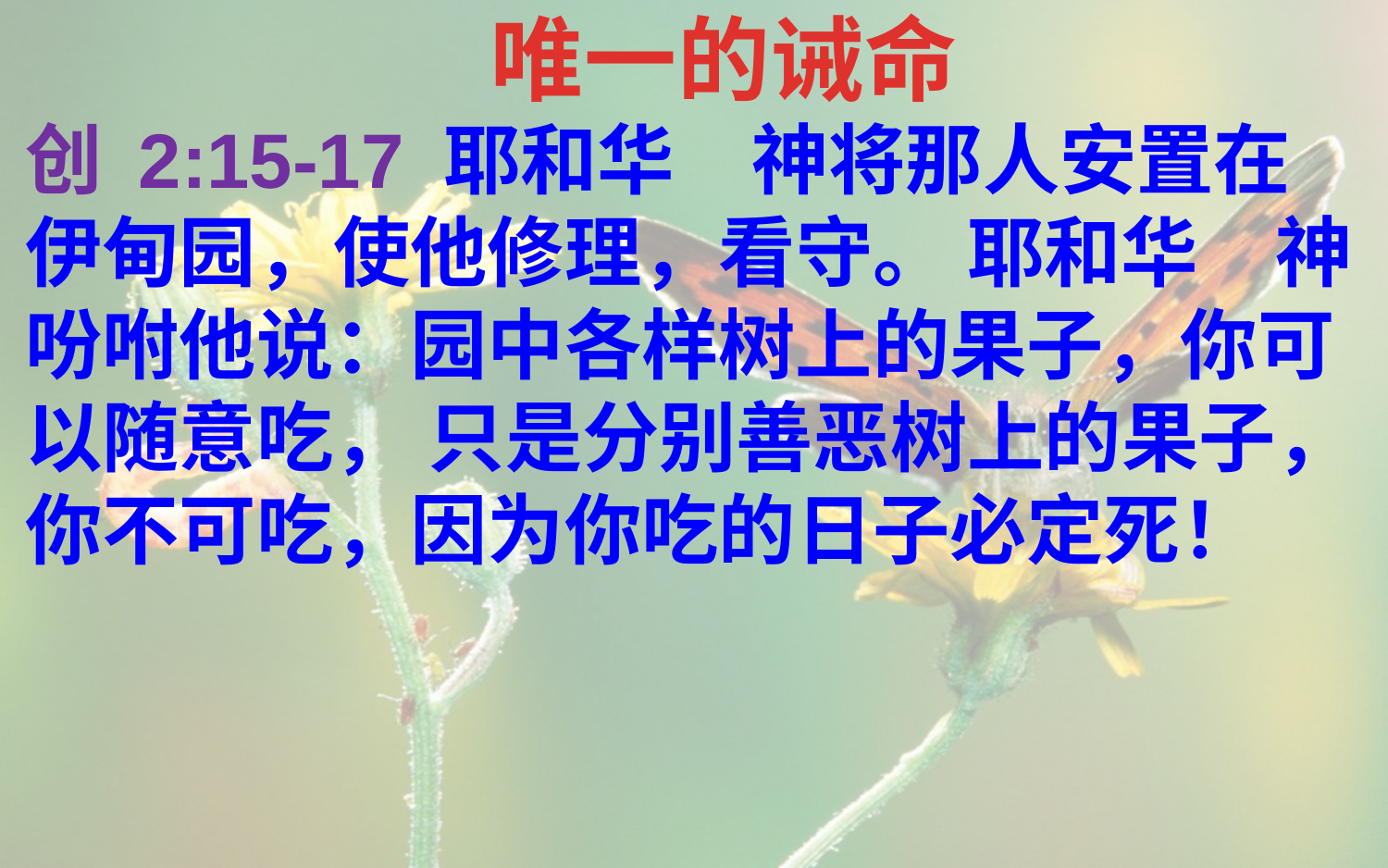

唯一的诫命
创 2:15-17 耶和华　神将那人安置在伊甸园，使他修理，看守。 耶和华　神吩咐他说：园中各样树上的果子，你可以随意吃， 只是分别善恶树上的果子，你不可吃，因为你吃的日子必定死！